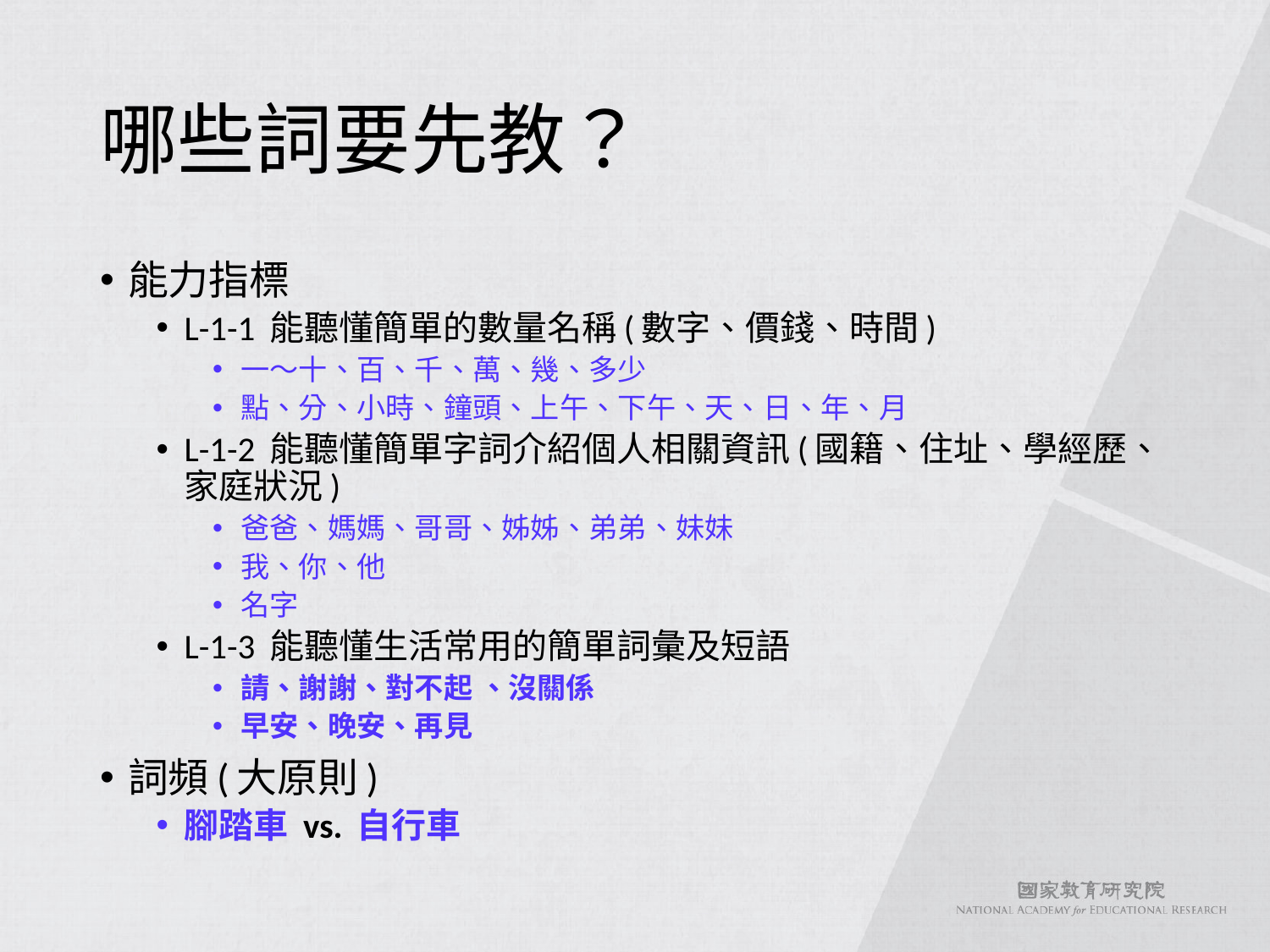

# 哪些詞要先教？
能力指標
L-1-1 能聽懂簡單的數量名稱(數字、價錢、時間)
一～十、百、千、萬、幾、多少
點、分、小時、鐘頭、上午、下午、天、日、年、月
L-1-2 能聽懂簡單字詞介紹個人相關資訊(國籍、住址、學經歷、家庭狀況)
爸爸、媽媽、哥哥、姊姊、弟弟、妹妹
我、你、他
名字
L-1-3 能聽懂生活常用的簡單詞彙及短語
請、謝謝、對不起 、沒關係
早安、晚安、再見
詞頻(大原則)
腳踏車 vs. 自行車